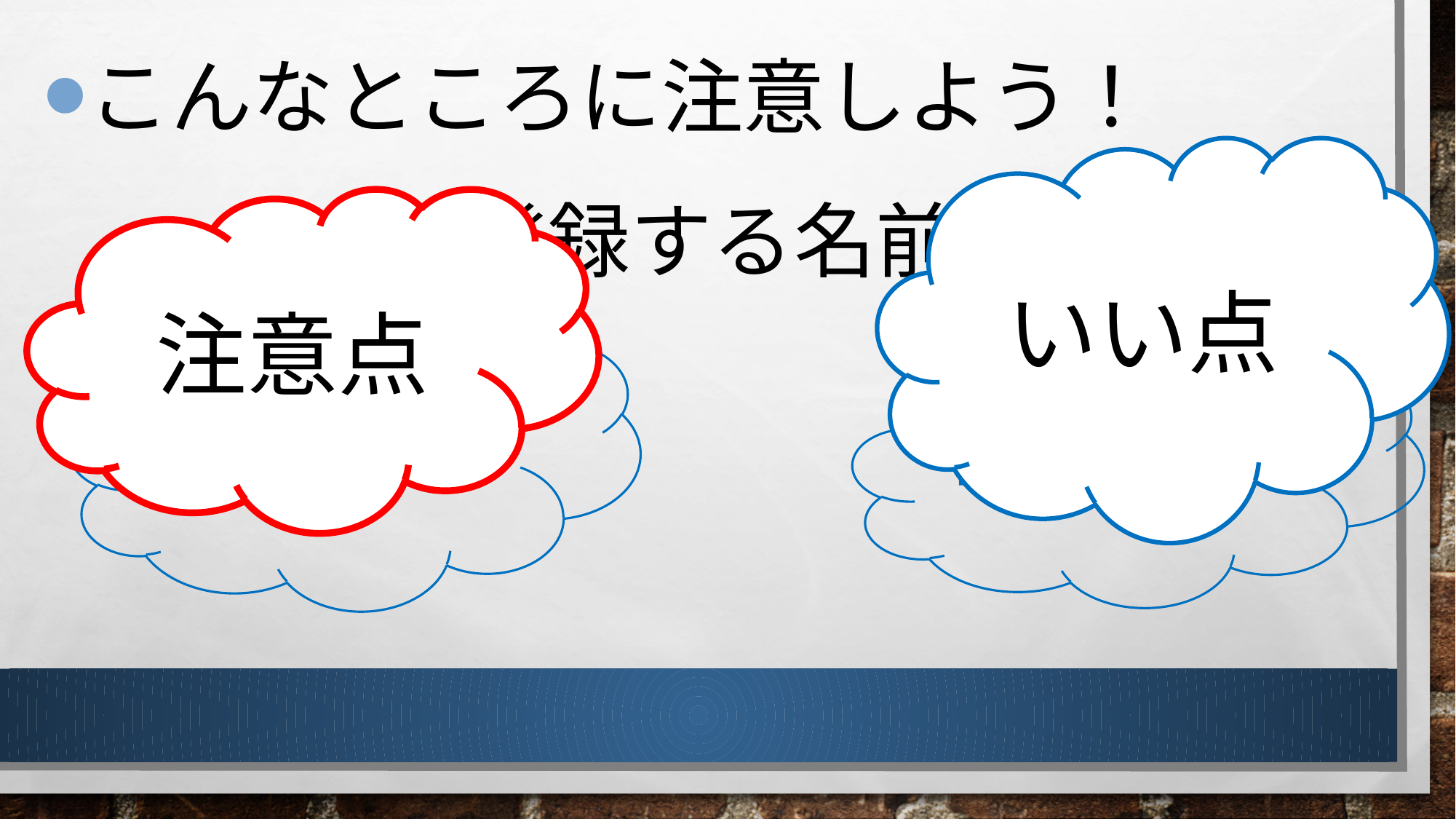

こんなところに注意しよう！
登録する名前
いい点
注意点
フルネーム？
ユーザー名？